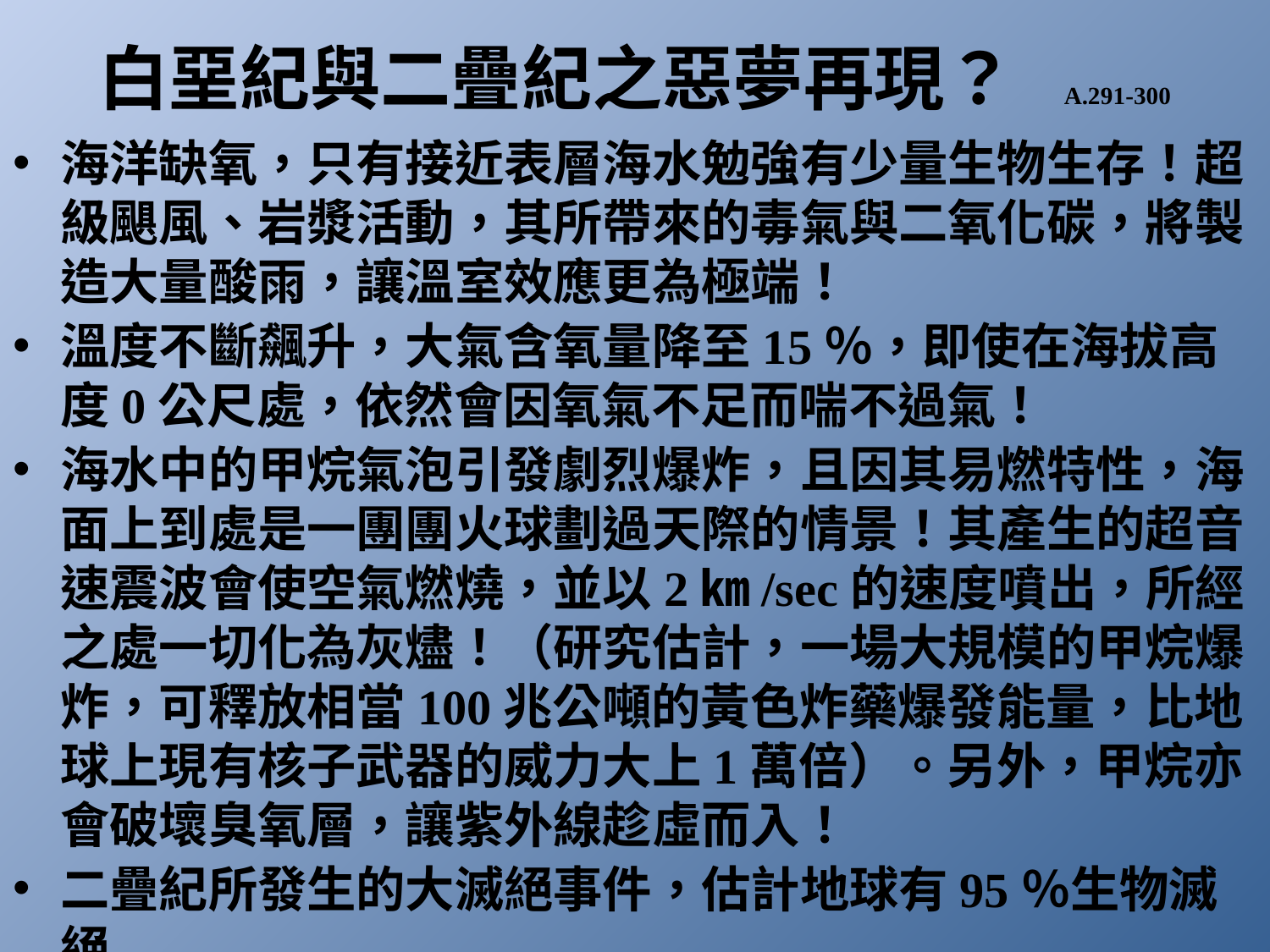

# 白堊紀與二疊紀之惡夢再現？  A.291-300
海洋缺氧，只有接近表層海水勉強有少量生物生存！超級颶風、岩漿活動，其所帶來的毒氣與二氧化碳，將製造大量酸雨，讓溫室效應更為極端！
溫度不斷飆升，大氣含氧量降至15％，即使在海拔高度0公尺處，依然會因氧氣不足而喘不過氣！
海水中的甲烷氣泡引發劇烈爆炸，且因其易燃特性，海面上到處是一團團火球劃過天際的情景！其產生的超音速震波會使空氣燃燒，並以2㎞/sec的速度噴出，所經之處一切化為灰燼！（研究估計，一場大規模的甲烷爆炸，可釋放相當100兆公噸的黃色炸藥爆發能量，比地球上現有核子武器的威力大上1萬倍）。另外，甲烷亦會破壞臭氧層，讓紫外線趁虛而入！
二疊紀所發生的大滅絕事件，估計地球有95％生物滅絕